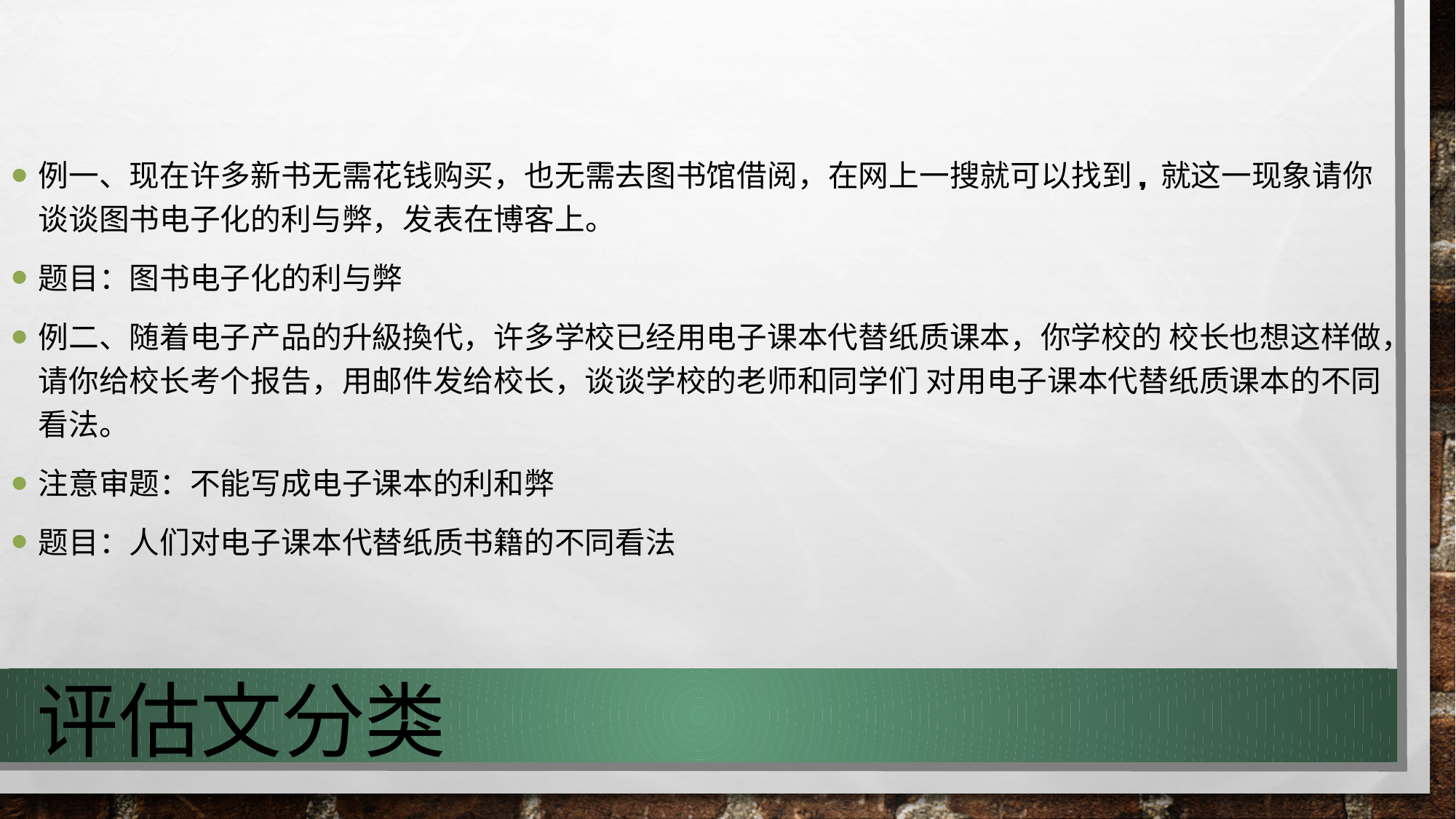

例一、现在许多新书无需花钱购买，也无需去图书馆借阅，在网上一搜就可以找到, 就这一现象请你谈谈图书电子化的利与弊，发表在博客上。
题目：图书电子化的利与弊
例二、随着电子产品的升級換代，许多学校已经用电子课本代替纸质课本，你学校的 校长也想这样做，请你给校长考个报告，用邮件发给校长，谈谈学校的老师和同学们 对用电子课本代替纸质课本的不同看法。
注意审题：不能写成电子课本的利和弊
题目：人们对电子课本代替纸质书籍的不同看法
# 评估文分类